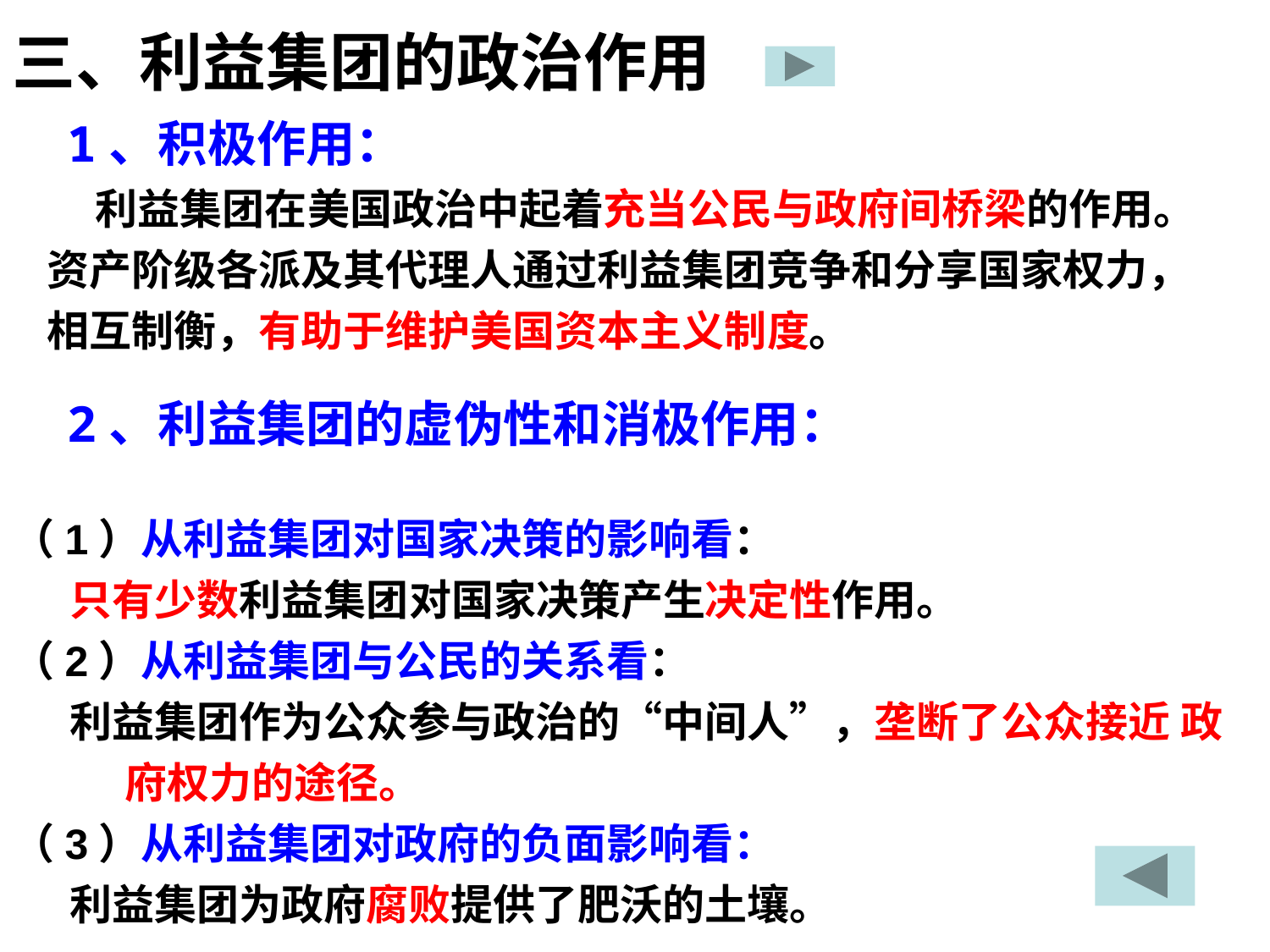

三、利益集团的政治作用

1、积极作用：
    利益集团在美国政治中起着充当公民与政府间桥梁的作用。资产阶级各派及其代理人通过利益集团竞争和分享国家权力，相互制衡，有助于维护美国资本主义制度。
2、利益集团的虚伪性和消极作用：
（1）从利益集团对国家决策的影响看：
     只有少数利益集团对国家决策产生决定性作用。
（2）从利益集团与公民的关系看：
     利益集团作为公众参与政治的“中间人”，垄断了公众接近 政府权力的途径。
（3）从利益集团对政府的负面影响看：
     利益集团为政府腐败提供了肥沃的土壤。